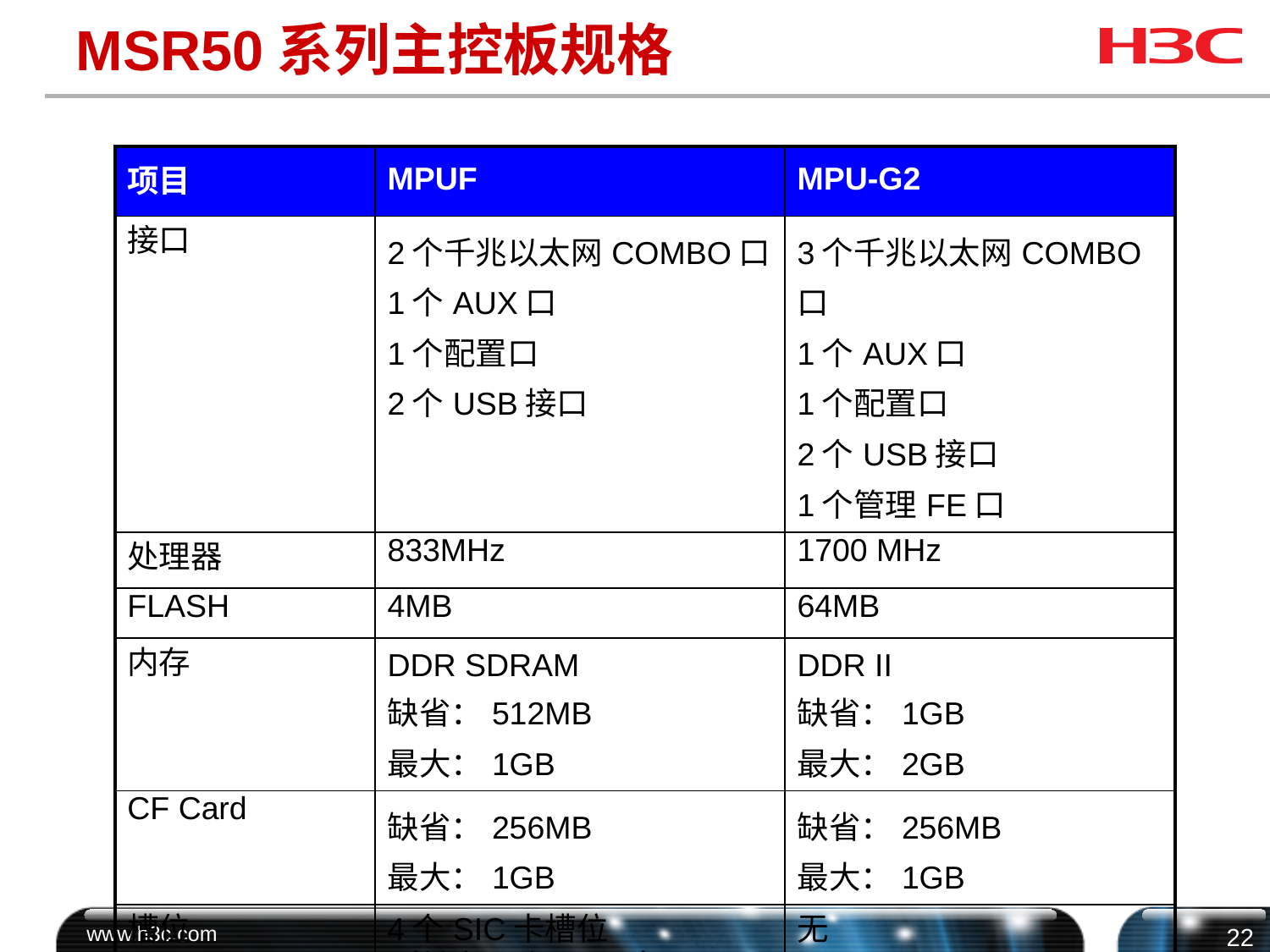

MSR50系列主控板规格
| 项目 | MPUF | MPU-G2 |
| --- | --- | --- |
| 接口 | 2个千兆以太网COMBO口 1个AUX口 1个配置口 2个USB接口 | 3个千兆以太网COMBO口 1个AUX口 1个配置口 2个USB接口 1个管理FE口 |
| 处理器 | 833MHz | 1700 MHz |
| FLASH | 4MB | 64MB |
| 内存 | DDR SDRAM 缺省：512MB 最大：1GB | DDR II 缺省：1GB 最大：2GB |
| CF Card | 缺省：256MB 最大：1GB | 缺省：256MB 最大：1GB |
| 槽位 | 4个SIC卡槽位 （兼容2个DSIC） | 无 |